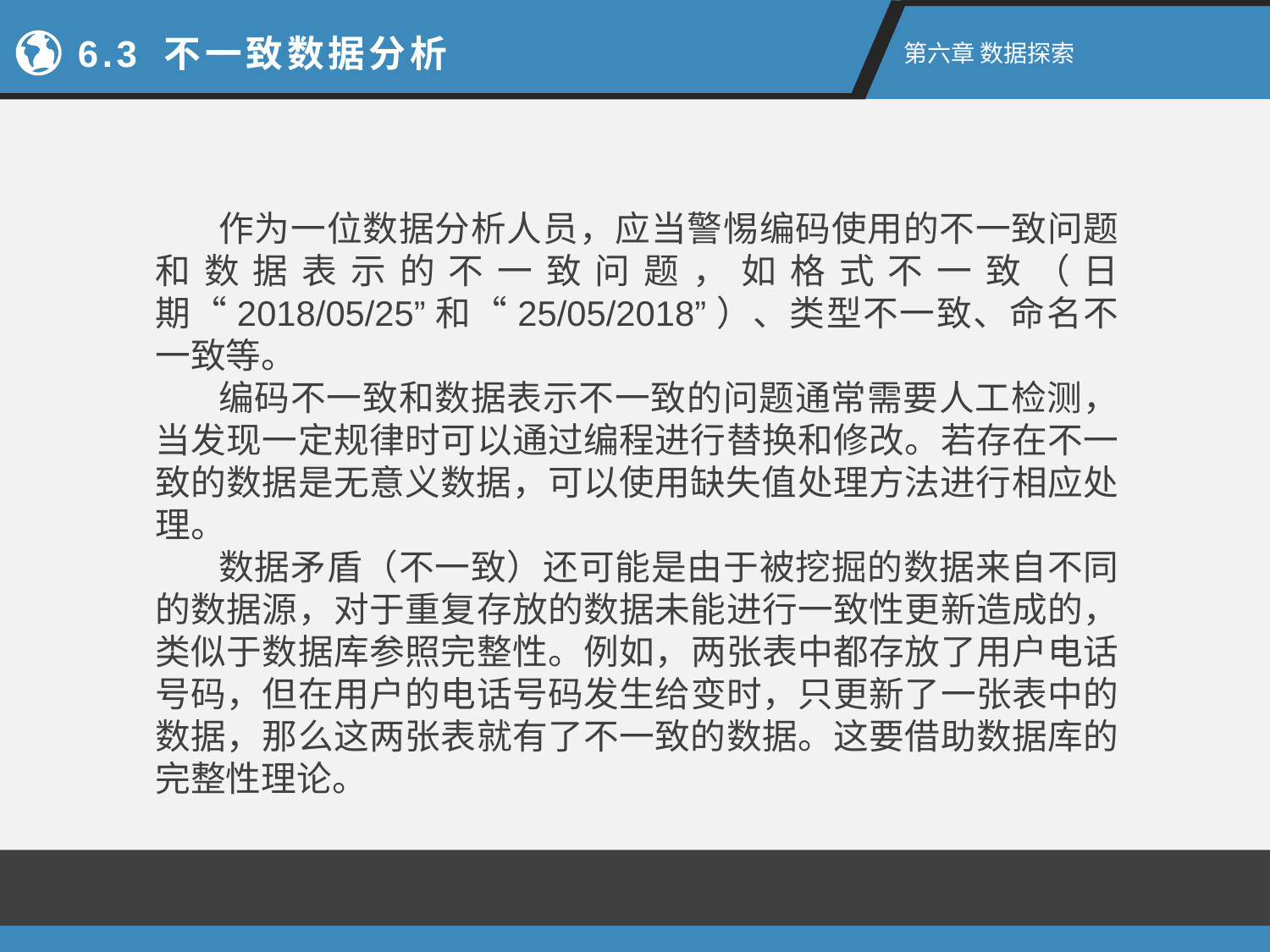

6.3 不一致数据分析

第六章 数据探索
作为一位数据分析人员，应当警惕编码使用的不一致问题和数据表示的不一致问题，如格式不一致（日期“2018/05/25”和“25/05/2018”）、类型不一致、命名不一致等。
编码不一致和数据表示不一致的问题通常需要人工检测，当发现一定规律时可以通过编程进行替换和修改。若存在不一致的数据是无意义数据，可以使用缺失值处理方法进行相应处理。
数据矛盾（不一致）还可能是由于被挖掘的数据来自不同的数据源，对于重复存放的数据未能进行一致性更新造成的，类似于数据库参照完整性。例如，两张表中都存放了用户电话号码，但在用户的电话号码发生给变时，只更新了一张表中的数据，那么这两张表就有了不一致的数据。这要借助数据库的完整性理论。